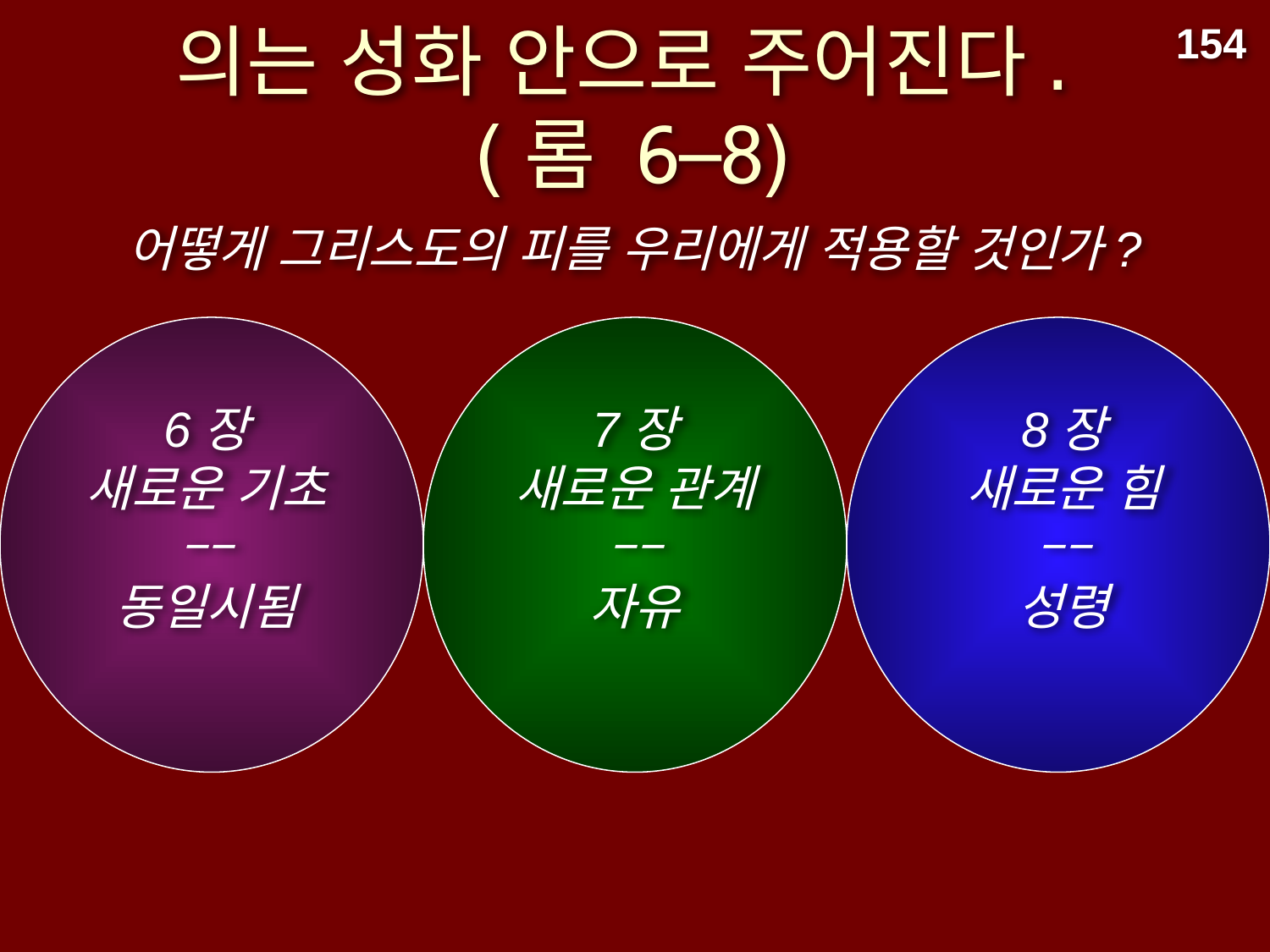

# 의는 성화 안으로 주어진다. (롬 6–8)
154
어떻게 그리스도의 피를 우리에게 적용할 것인가?

6장
새로운 기초
––
동일시됨

7장
새로운 관계
––
자유

8장
새로운 힘
––
성령